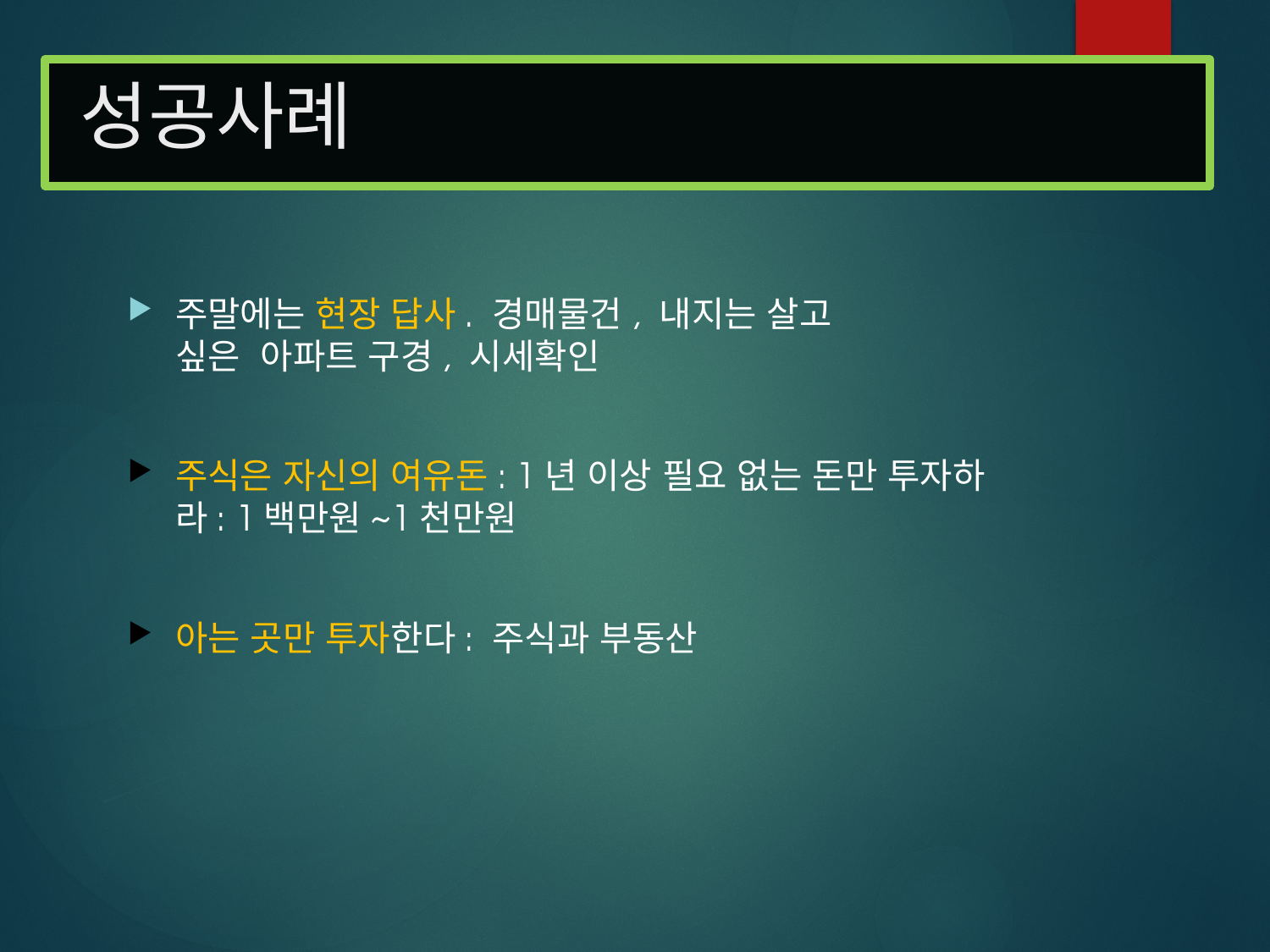

# 성공사례
주말에는 현장 답사. 경매물건, 내지는 살고
싶은  아파트 구경, 시세확인

주식은 자신의 여유돈: 1년 이상 필요 없는 돈만 투자하라: 1백만원~1천만원

아는 곳만 투자한다: 주식과 부동산